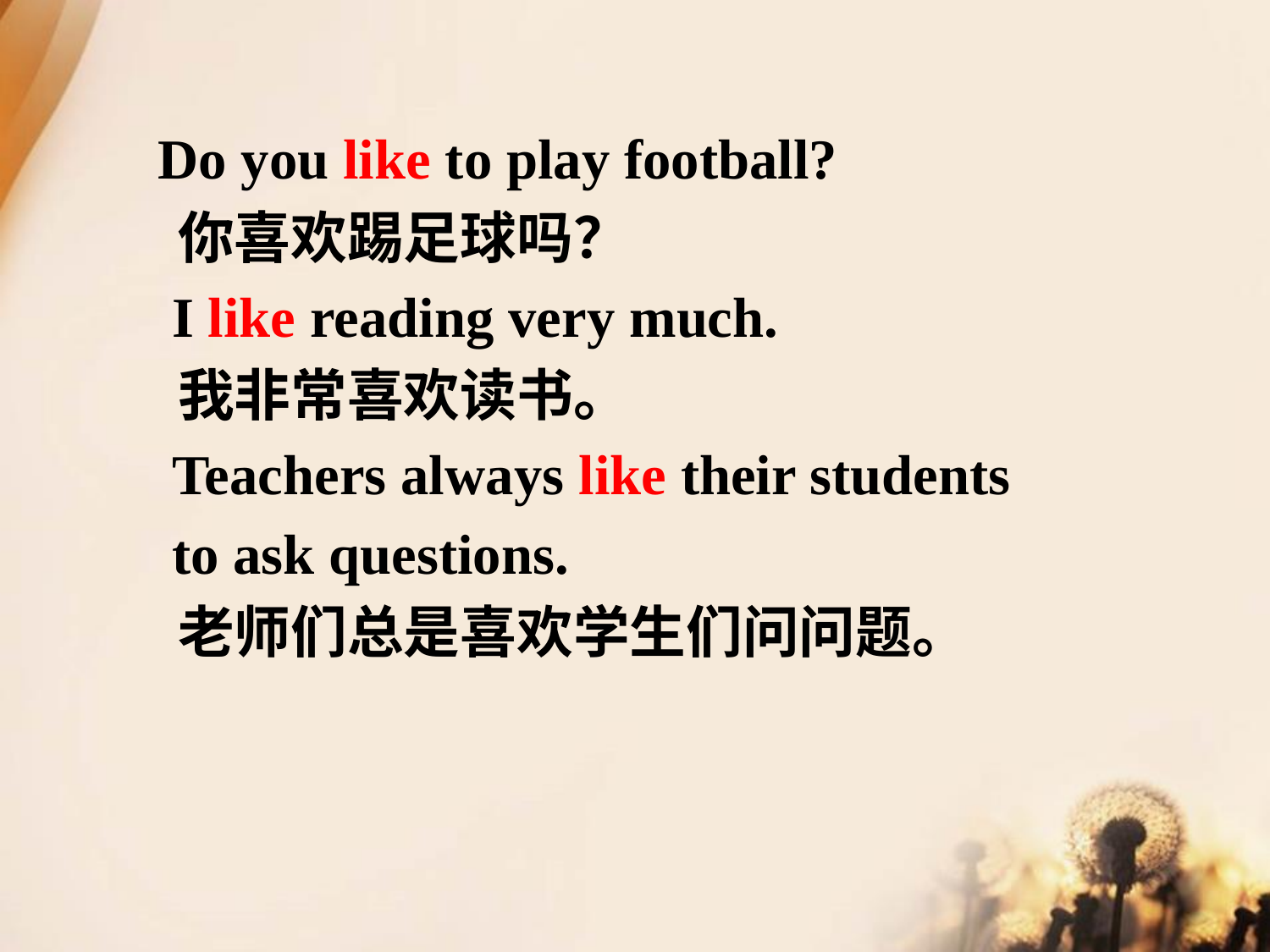

Do you like to play football?
      你喜欢踢足球吗？
      I like reading very much.
      我非常喜欢读书。
      Teachers always like their students
      to ask questions.
      老师们总是喜欢学生们问问题。